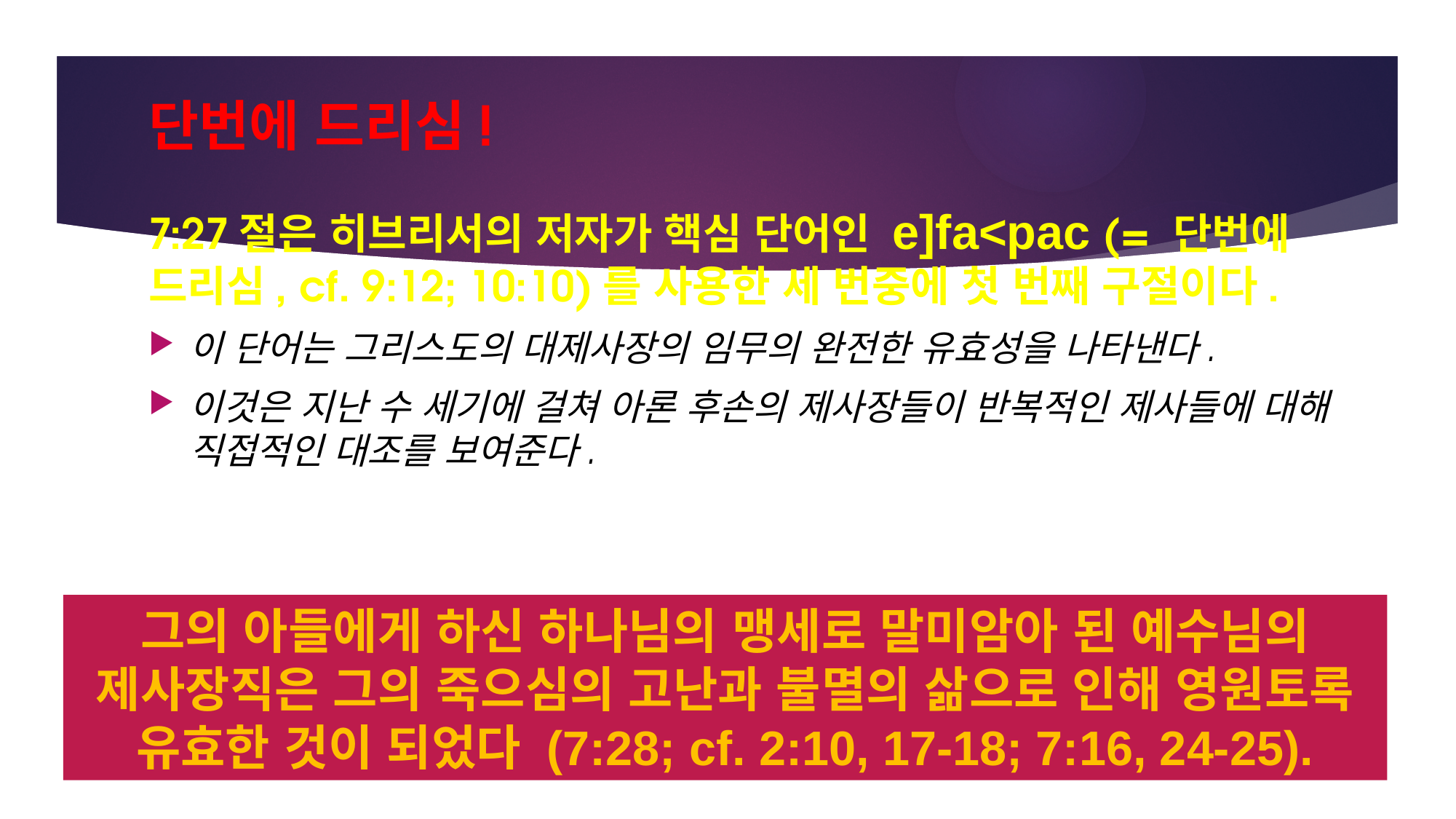

# 단번에 드리심!
7:27절은 히브리서의 저자가 핵심 단어인 e]fa<pac (= 단번에 드리심, cf. 9:12; 10:10)를 사용한 세 번중에 첫 번째 구절이다.
이 단어는 그리스도의 대제사장의 임무의 완전한 유효성을 나타낸다.
이것은 지난 수 세기에 걸쳐 아론 후손의 제사장들이 반복적인 제사들에 대해 직접적인 대조를 보여준다.
그의 아들에게 하신 하나님의 맹세로 말미암아 된 예수님의 제사장직은 그의 죽으심의 고난과 불멸의 삶으로 인해 영원토록 유효한 것이 되었다 (7:28; cf. 2:10, 17-18; 7:16, 24-25).